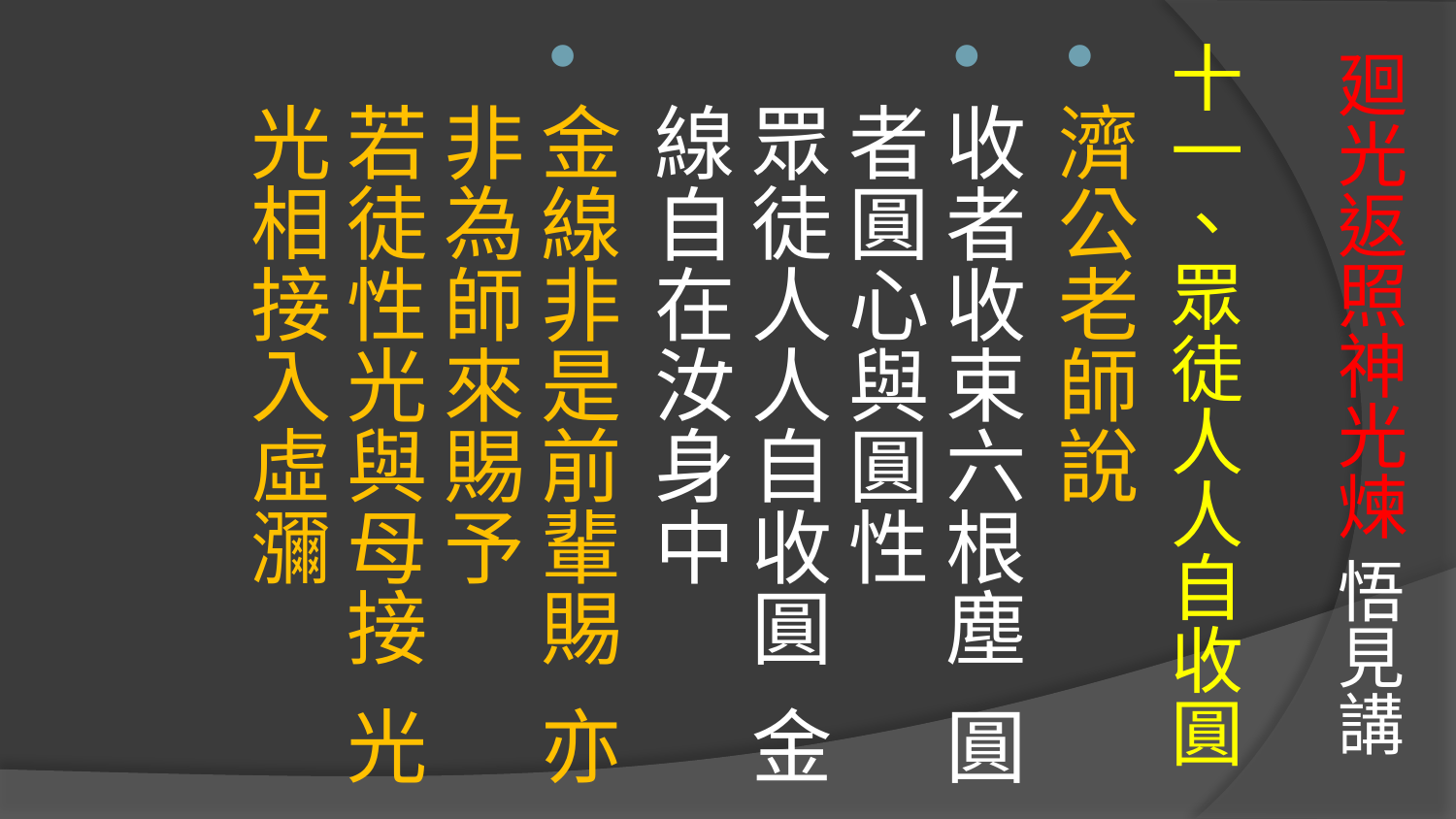

# 廻光返照神光煉 悟見講
十一、眾徒人人自收圓
濟公老師說
收者收束六根塵  圓者圓心與圓性
眾徒人人自收圓  金線自在汝身中
金線非是前輩賜  亦非為師來賜予
若徒性光與母接  光光相接入虛瀰